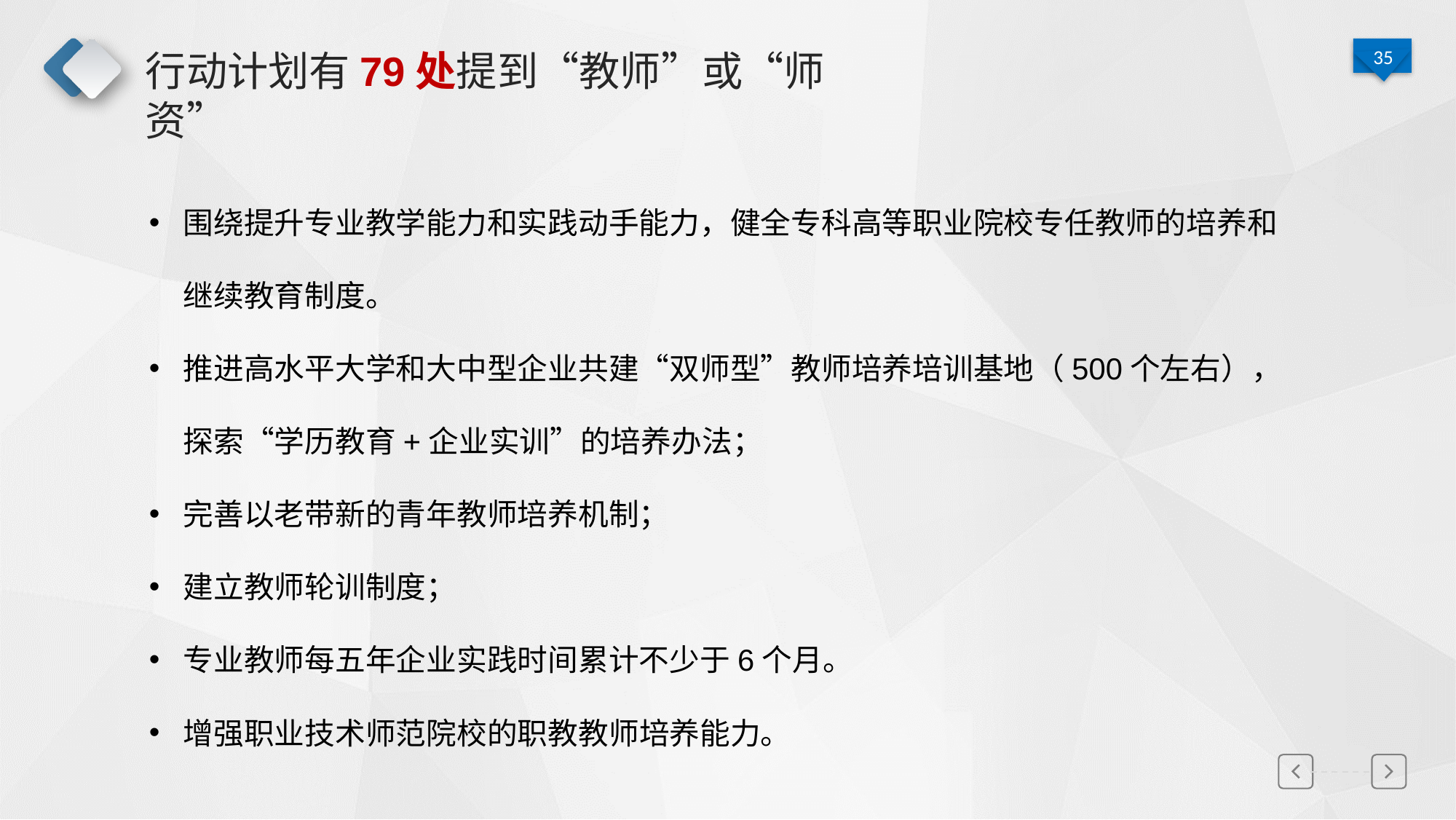

# 行动计划有79处提到“教师”或“师资”
围绕提升专业教学能力和实践动手能力，健全专科高等职业院校专任教师的培养和继续教育制度。
推进高水平大学和大中型企业共建“双师型”教师培养培训基地（500个左右），探索“学历教育+企业实训”的培养办法；
完善以老带新的青年教师培养机制；
建立教师轮训制度；
专业教师每五年企业实践时间累计不少于6个月。
增强职业技术师范院校的职教教师培养能力。